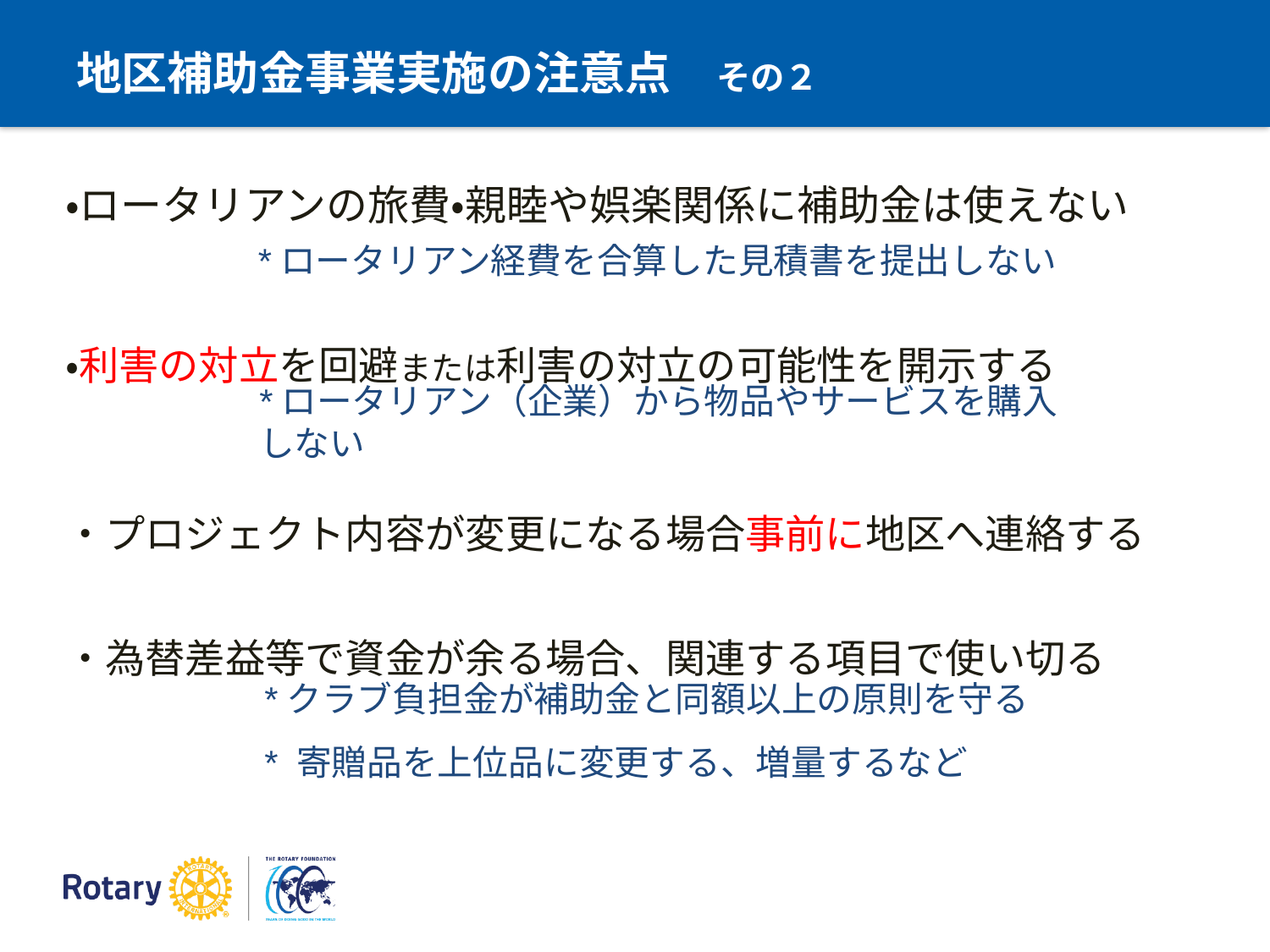

# 地区補助金事業実施の注意点　その２
・ロータリアンの旅費・親睦や娯楽関係に補助金は使えない

・利害の対立を回避または利害の対立の可能性を開示する

・プロジェクト内容が変更になる場合事前に地区へ連絡する

・為替差益等で資金が余る場合、関連する項目で使い切る

*ロータリアン経費を合算した見積書を提出しない
*ロータリアン（企業）から物品やサービスを購入しない
*クラブ負担金が補助金と同額以上の原則を守る
* 寄贈品を上位品に変更する、増量するなど